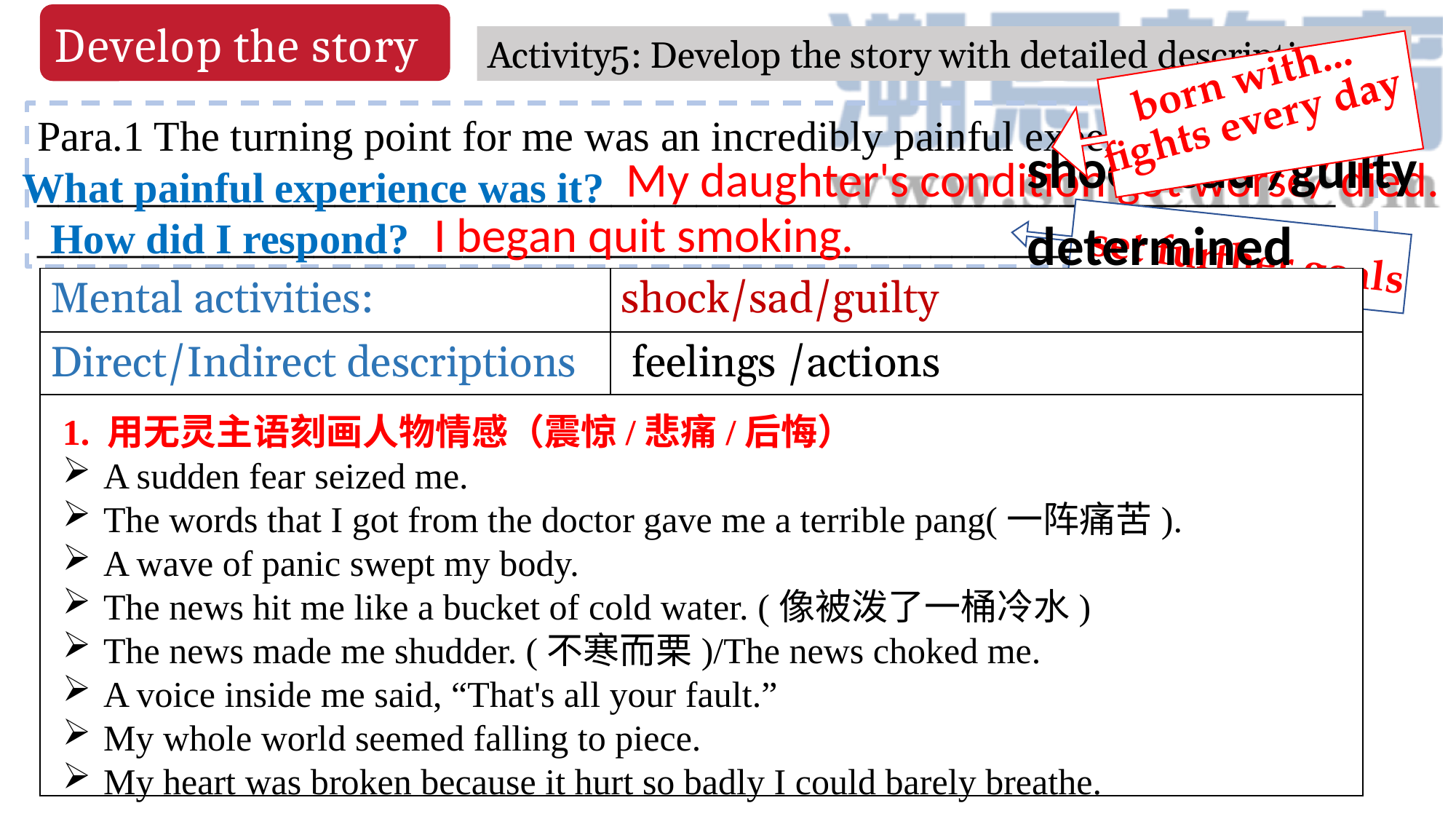

Develop the story
Activity5: Develop the story with detailed descriptions
born with...
fights every day

Para.1 The turning point for me was an incredibly painful experience._____
_____________________________________________________________
_____________________________________________________________
shock/sad /guilty
My daughter's condition got worse/ died.
What painful experience was it?
I began quit smoking.
determined
How did I respond?

set further goals
| Mental activities: | shock/sad/guilty |
| --- | --- |
| Direct/Indirect descriptions | feelings /actions |
|  |  |
1. 用无灵主语刻画人物情感（震惊/悲痛/后悔）
A sudden fear seized me.
The words that I got from the doctor gave me a terrible pang(一阵痛苦).
A wave of panic swept my body.
The news hit me like a bucket of cold water. (像被泼了一桶冷水)
The news made me shudder. (不寒而栗)/The news choked me.
A voice inside me said, “That's all your fault.”
My whole world seemed falling to piece.
My heart was broken because it hurt so badly I could barely breathe.